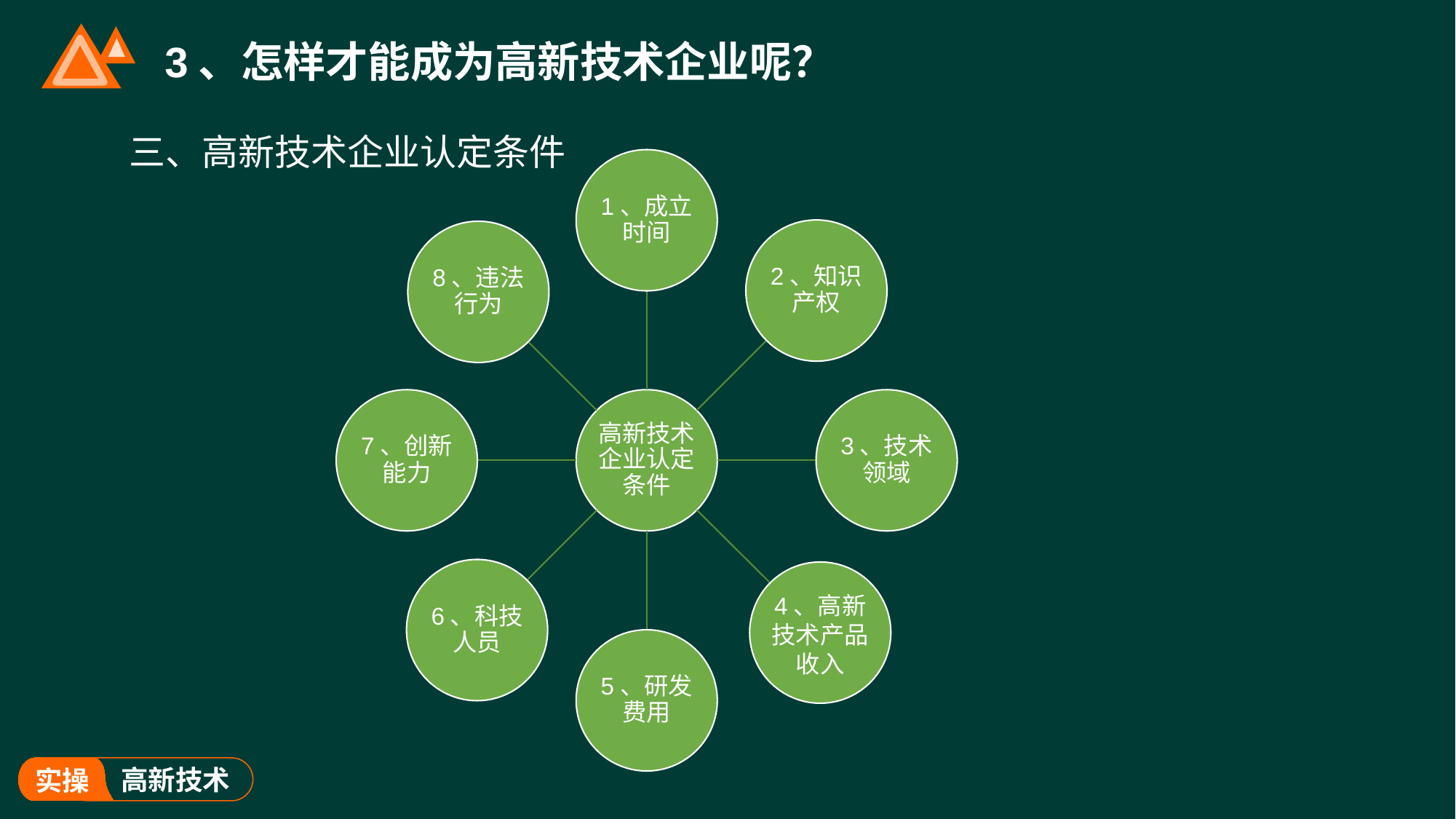

# 3、怎样才能成为高新技术企业呢？
三、高新技术企业认定条件

高新技术企业认定条件

1、成立时间

2、知识产权

3、技术领域

4、高新技术产品收入

5、研发费用

6、科技人员

7、创新能力

8、违法行为